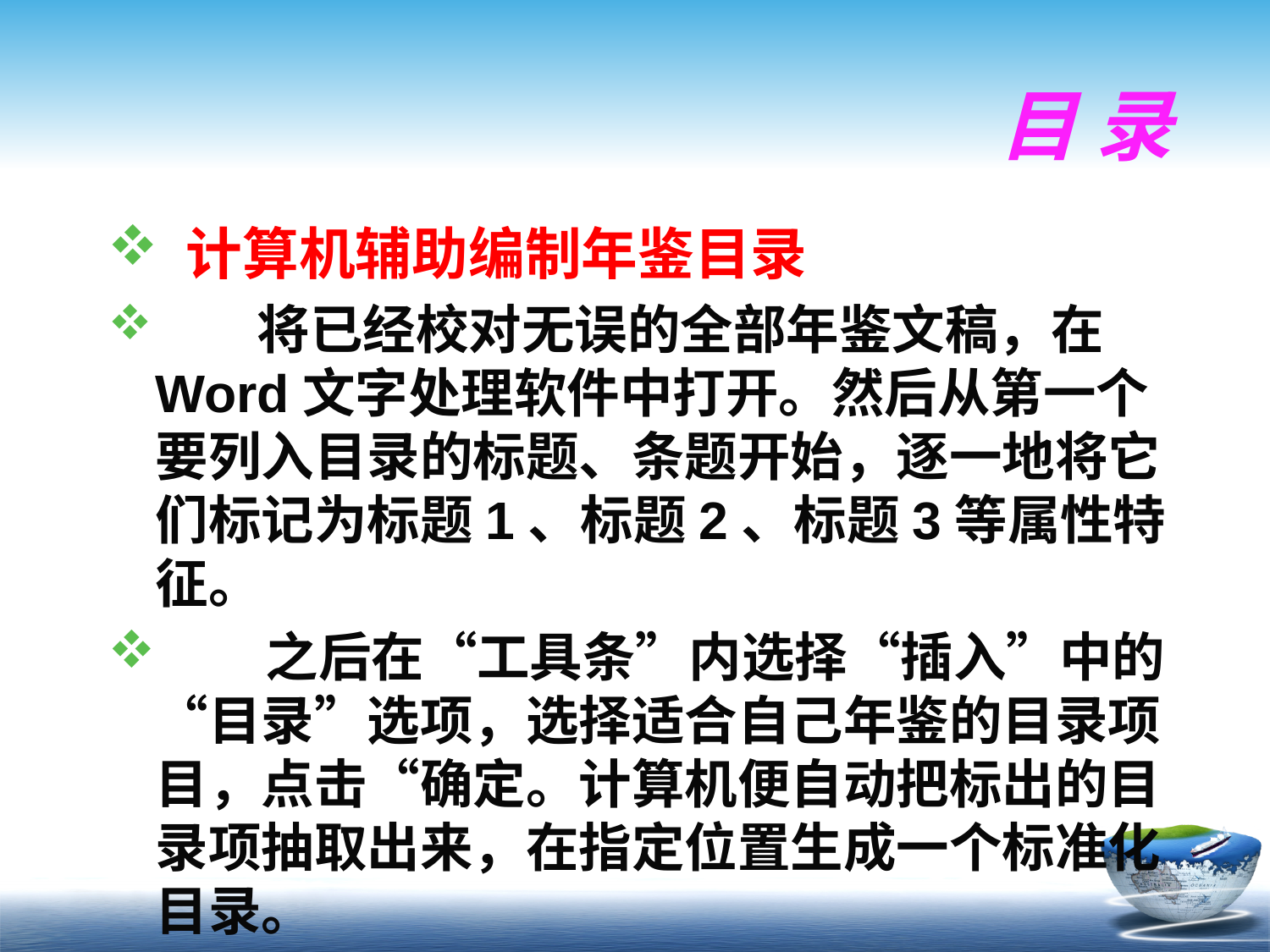

# 目 录
 计算机辅助编制年鉴目录
        将已经校对无误的全部年鉴文稿，在Word文字处理软件中打开。然后从第一个要列入目录的标题、条题开始，逐一地将它们标记为标题1、标题2、标题3等属性特征。
        之后在“工具条”内选择“插入”中的“目录”选项，选择适合自己年鉴的目录项目，点击“确定。计算机便自动把标出的目录项抽取出来，在指定位置生成一个标准化目录。